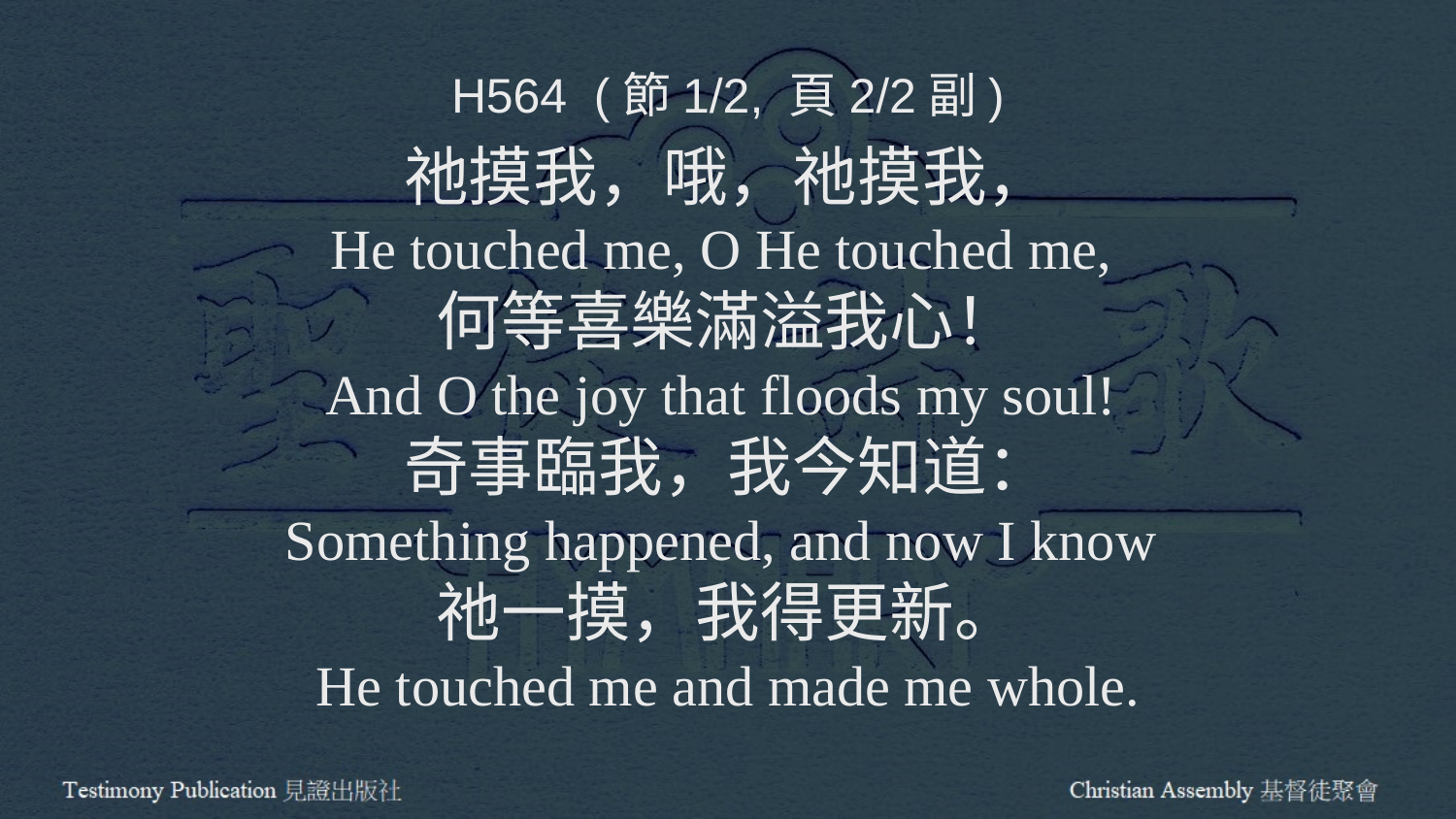

H564  (節1/2, 頁2/2副)
祂摸我，哦，祂摸我，
He touched me, O He touched me,
何等喜樂滿溢我心！
And O the joy that floods my soul!
奇事臨我，我今知道：
Something happened, and now I know
祂一摸，我得更新。
He touched me and made me whole.